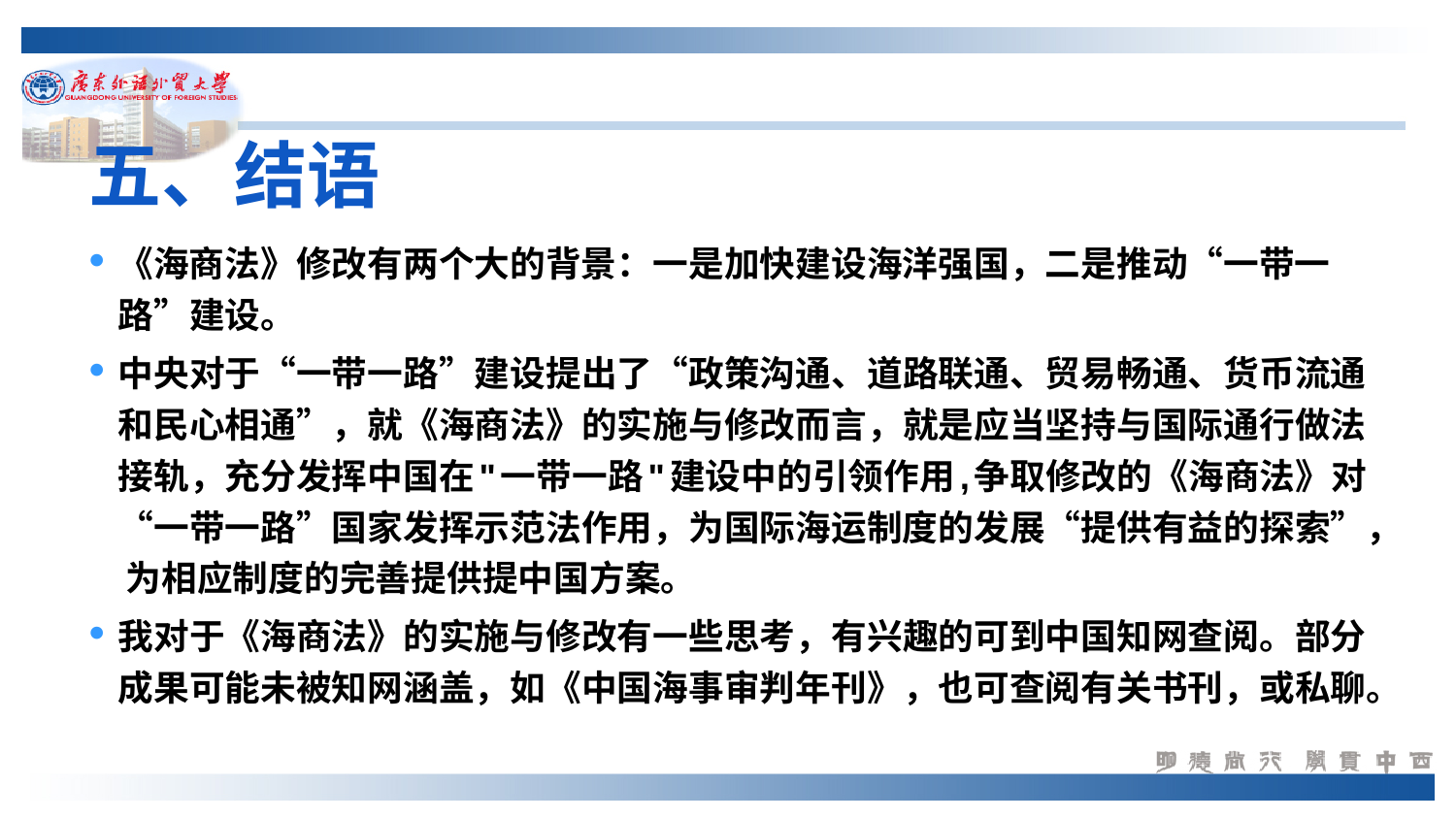

# 五、结语
《海商法》修改有两个大的背景：一是加快建设海洋强国，二是推动“一带一路”建设。
中央对于“一带一路”建设提出了“政策沟通、道路联通、贸易畅通、货币流通和民心相通”，就《海商法》的实施与修改而言，就是应当坚持与国际通行做法接轨，充分发挥中国在"一带一路"建设中的引领作用,争取修改的《海商法》对“一带一路”国家发挥示范法作用，为国际海运制度的发展“提供有益的探索”， 为相应制度的完善提供提中国方案。
我对于《海商法》的实施与修改有一些思考，有兴趣的可到中国知网查阅。部分成果可能未被知网涵盖，如《中国海事审判年刊》，也可查阅有关书刊，或私聊。